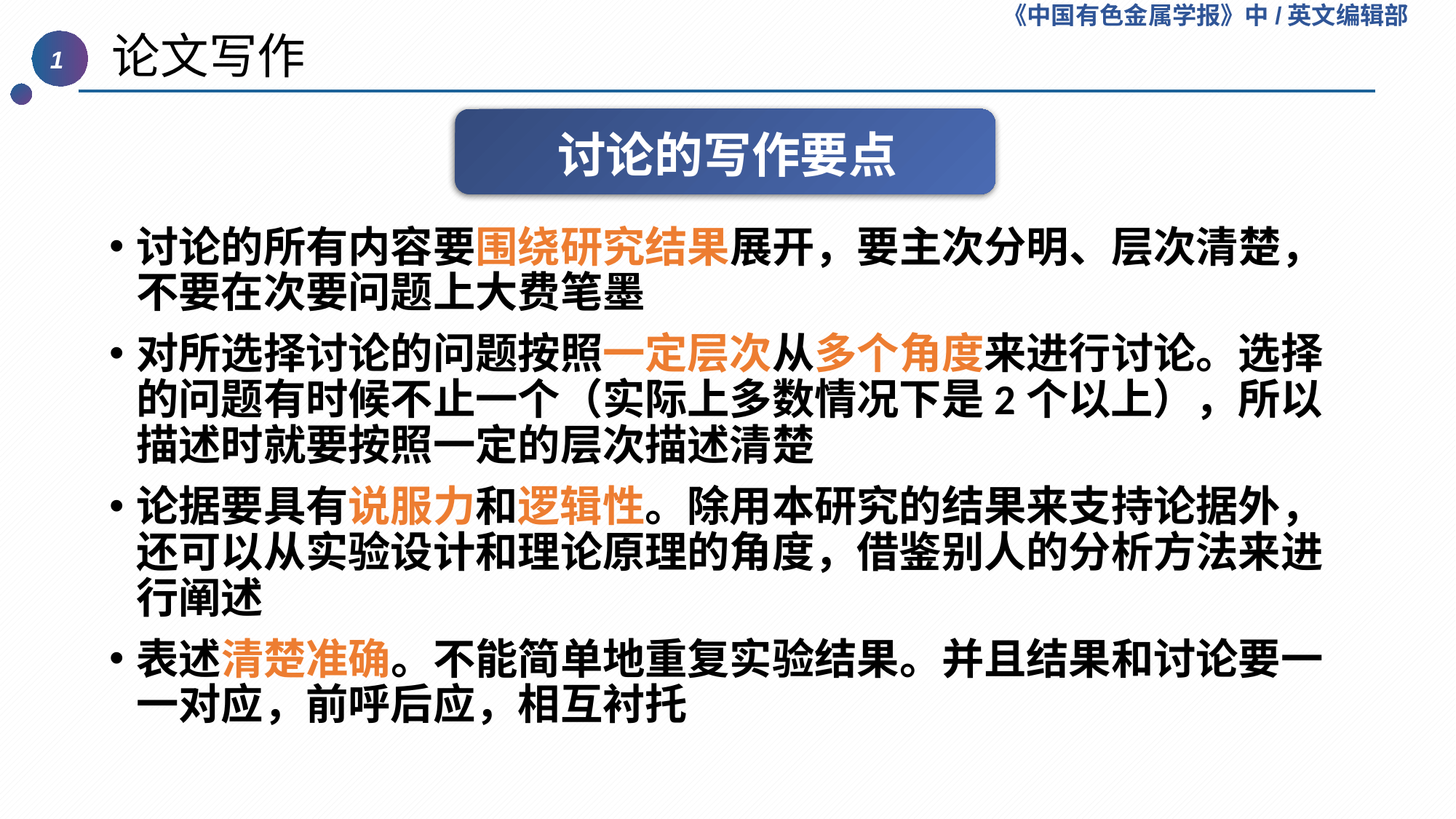

《中国有色金属学报》中/英文编辑部
      论文写作

1

讨论的写作要点
讨论的所有内容要围绕研究结果展开，要主次分明、层次清楚，不要在次要问题上大费笔墨
对所选择讨论的问题按照一定层次从多个角度来进行讨论。选择的问题有时候不止一个（实际上多数情况下是2个以上），所以描述时就要按照一定的层次描述清楚
论据要具有说服力和逻辑性。除用本研究的结果来支持论据外，还可以从实验设计和理论原理的角度，借鉴别人的分析方法来进行阐述
表述清楚准确。不能简单地重复实验结果。并且结果和讨论要一一对应，前呼后应，相互衬托